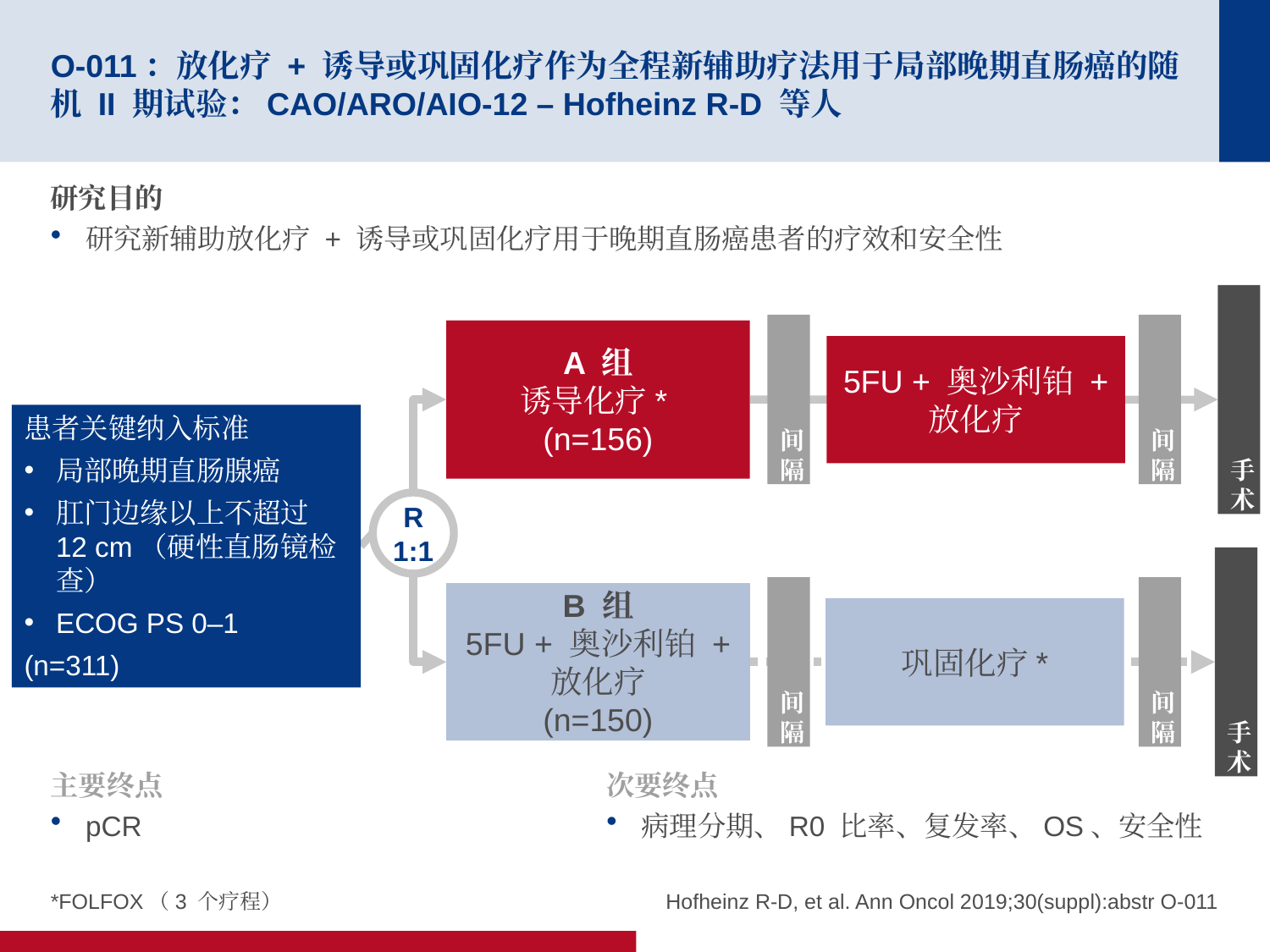

# O-011：放化疗 + 诱导或巩固化疗作为全程新辅助疗法用于局部晚期直肠癌的随机 II 期试验：CAO/ARO/AIO-12 – Hofheinz R-D 等人
研究目的
研究新辅助放化疗 + 诱导或巩固化疗用于晚期直肠癌患者的疗效和安全性
手术
间隔
间隔
A 组
诱导化疗*
(n=156)
5FU + 奥沙利铂 + 放化疗
患者关键纳入标准
局部晚期直肠腺癌
肛门边缘以上不超过 12 cm（硬性直肠镜检查）
ECOG PS 0–1
(n=311)
R
1:1
手术
间隔
间隔
B 组
5FU + 奥沙利铂 + 放化疗
(n=150)
巩固化疗*
主要终点
pCR

次要终点
病理分期、R0 比率、复发率、OS、安全性
*FOLFOX（3 个疗程）
Hofheinz R-D, et al. Ann Oncol 2019;30(suppl):abstr O-011